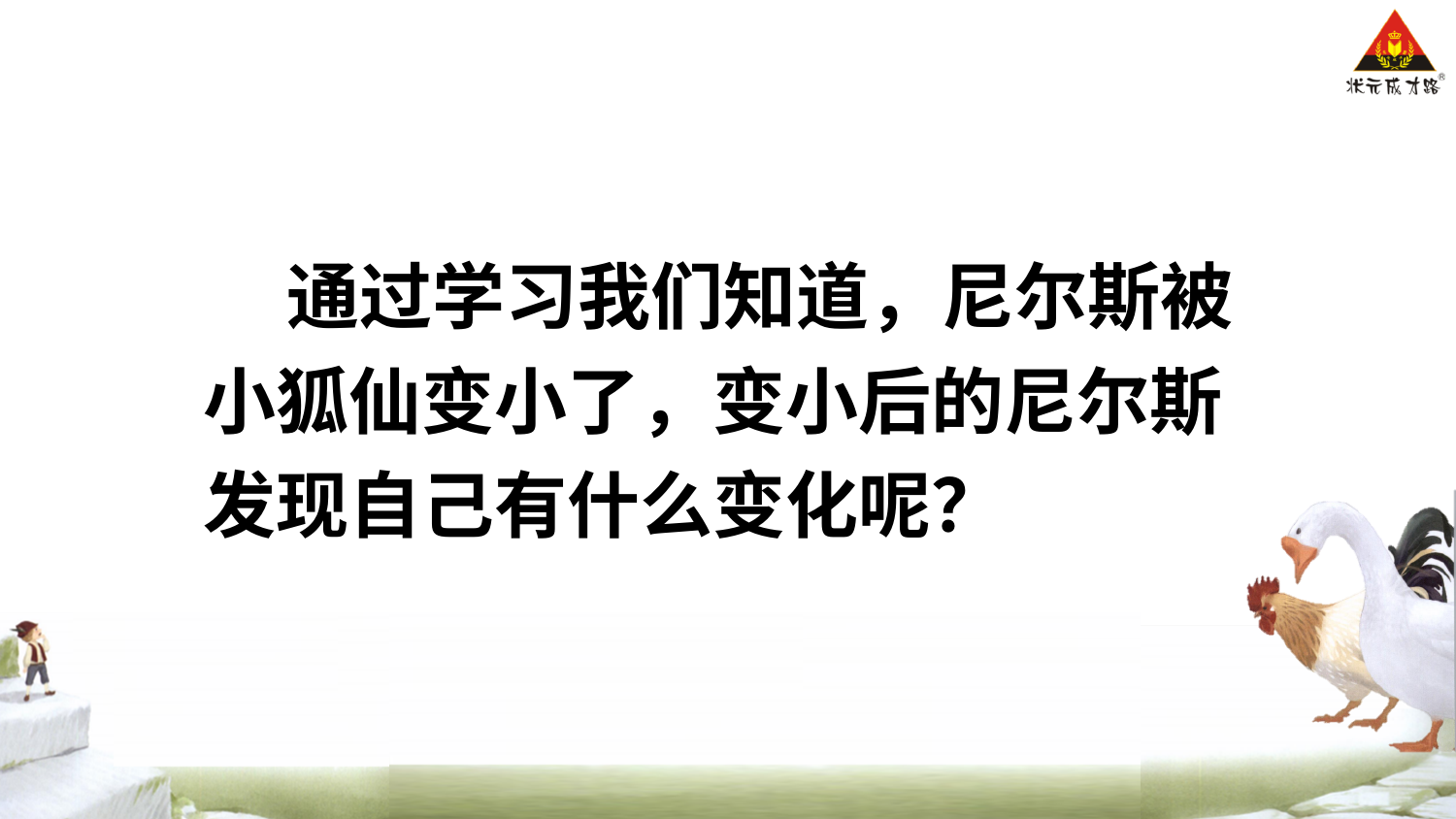

通过学习我们知道，尼尔斯被小狐仙变小了，变小后的尼尔斯发现自己有什么变化呢？